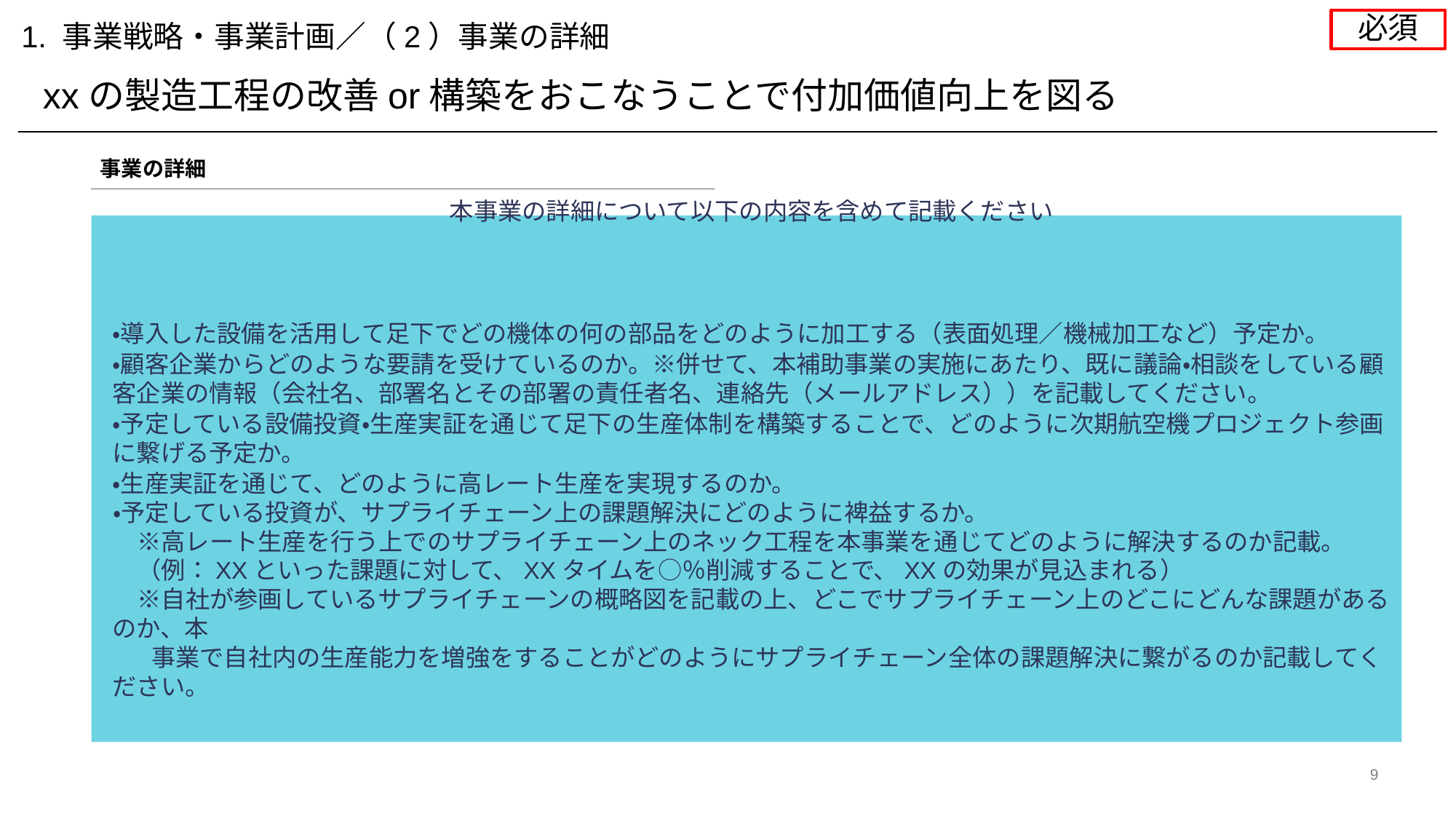

必須
1. 事業戦略・事業計画／（2）事業の詳細
xxの製造工程の改善or構築をおこなうことで付加価値向上を図る
事業の詳細
本事業の詳細について以下の内容を含めて記載ください

・導入した設備を活用して足下でどの機体の何の部品をどのように加工する（表面処理／機械加工など）予定か。
・顧客企業からどのような要請を受けているのか。※併せて、本補助事業の実施にあたり、既に議論・相談をしている顧客企業の情報（会社名、部署名とその部署の責任者名、連絡先（メールアドレス））を記載してください。
・予定している設備投資・生産実証を通じて足下の生産体制を構築することで、どのように次期航空機プロジェクト参画に繋げる予定か。
・生産実証を通じて、どのように高レート生産を実現するのか。
・予定している投資が、サプライチェーン上の課題解決にどのように裨益するか。
　※高レート生産を行う上でのサプライチェーン上のネック工程を本事業を通じてどのように解決するのか記載。
　（例：XXといった課題に対して、XXタイムを○％削減することで、XXの効果が見込まれる）
　※自社が参画しているサプライチェーンの概略図を記載の上、どこでサプライチェーン上のどこにどんな課題があるのか、本
      事業で自社内の生産能力を増強をすることがどのようにサプライチェーン全体の課題解決に繋がるのか記載してください。